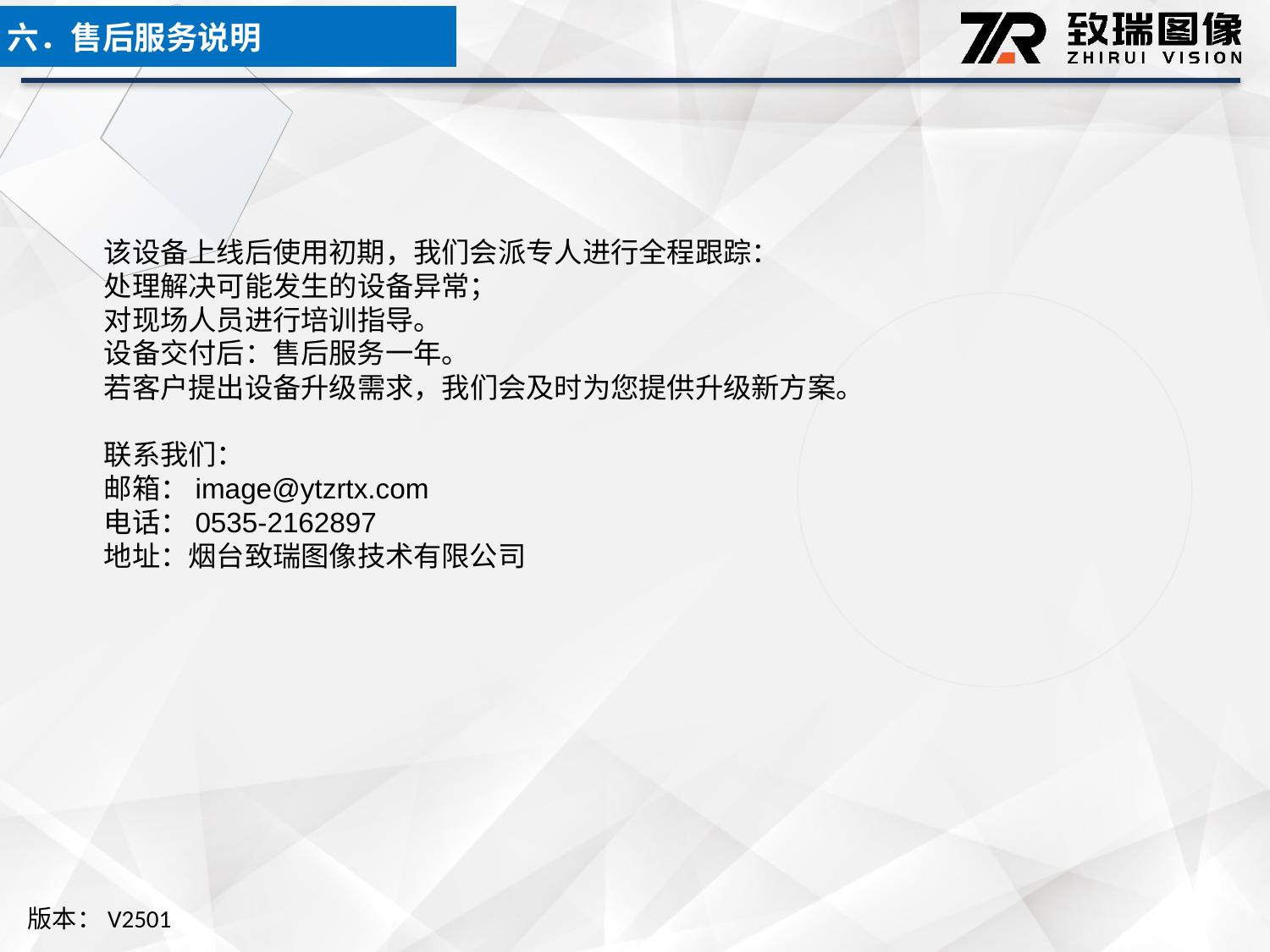

六．售后服务说明

该设备上线后使用初期，我们会派专人进行全程跟踪：
处理解决可能发生的设备异常；
对现场人员进行培训指导。
设备交付后：售后服务一年。
若客户提出设备升级需求，我们会及时为您提供升级新方案。
联系我们：
邮箱：image@ytzrtx.com
电话：0535-2162897
地址：烟台致瑞图像技术有限公司